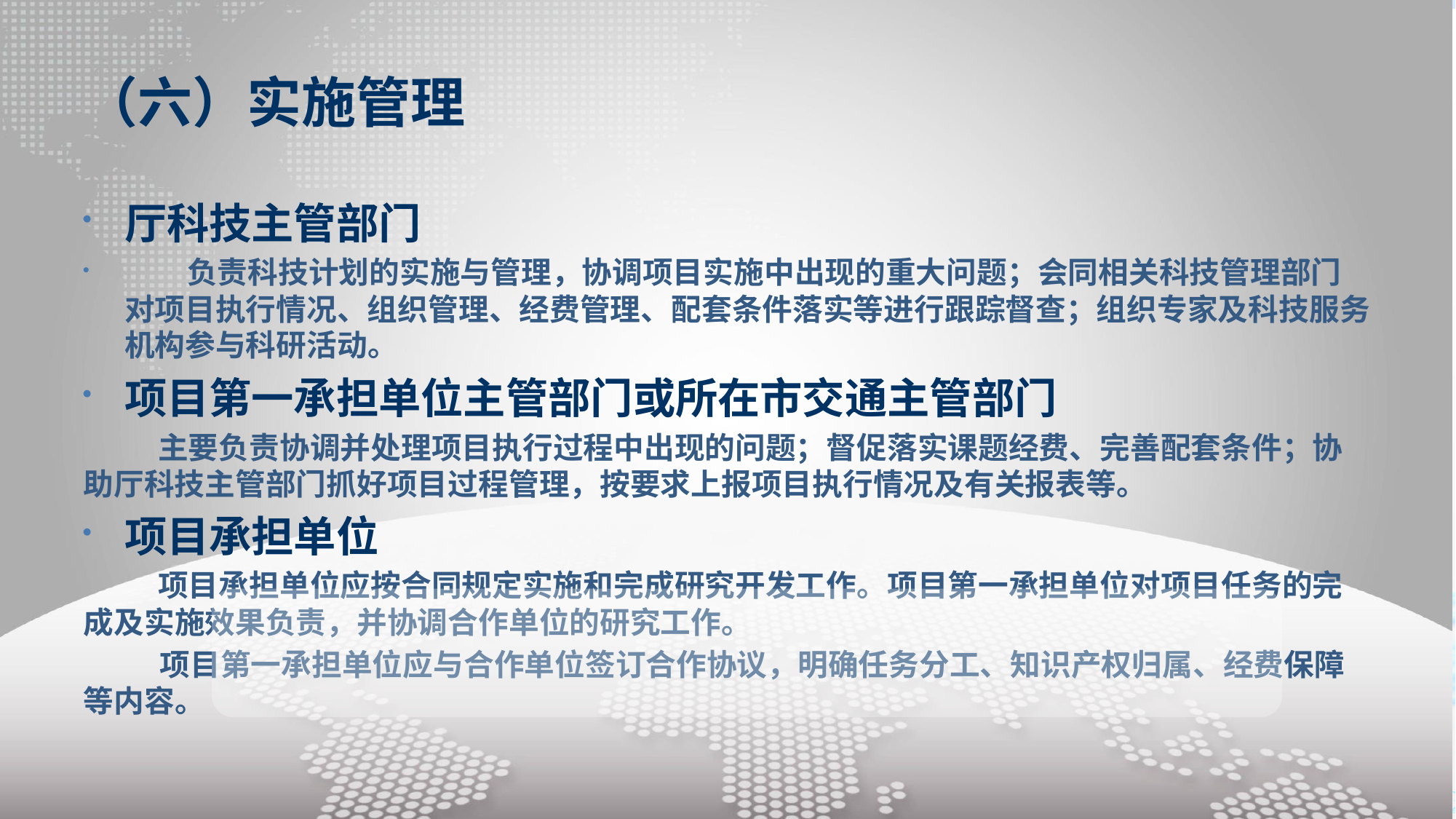

# （六）实施管理
厅科技主管部门
        负责科技计划的实施与管理，协调项目实施中出现的重大问题；会同相关科技管理部门对项目执行情况、组织管理、经费管理、配套条件落实等进行跟踪督查；组织专家及科技服务机构参与科研活动。
项目第一承担单位主管部门或所在市交通主管部门
          主要负责协调并处理项目执行过程中出现的问题；督促落实课题经费、完善配套条件；协助厅科技主管部门抓好项目过程管理，按要求上报项目执行情况及有关报表等。
项目承担单位
          项目承担单位应按合同规定实施和完成研究开发工作。项目第一承担单位对项目任务的完成及实施效果负责，并协调合作单位的研究工作。
          项目第一承担单位应与合作单位签订合作协议，明确任务分工、知识产权归属、经费保障等内容。